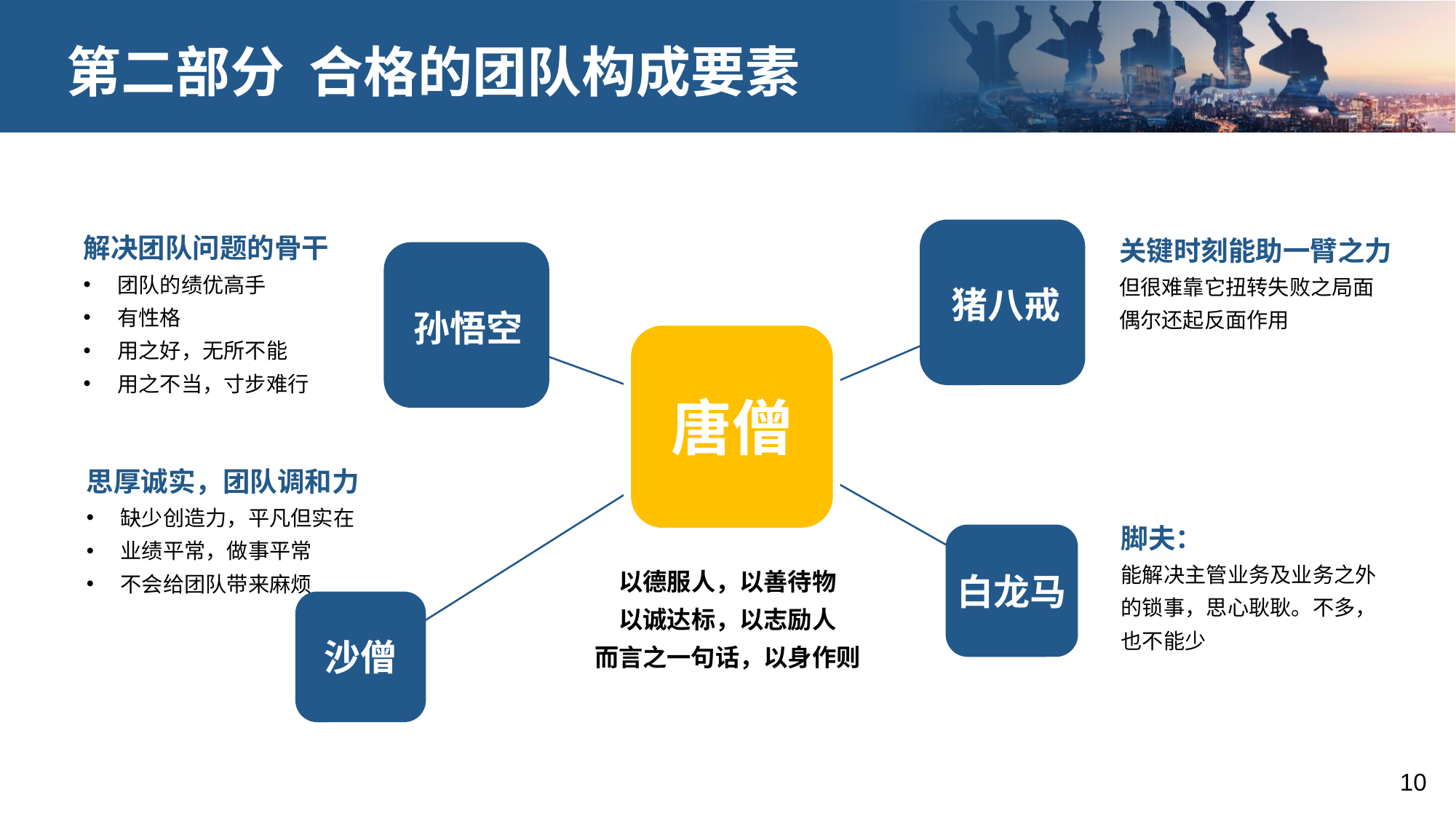

第二部分  合格的团队构成要素
解决团队问题的骨干
团队的绩优高手
有性格
用之好，无所不能
用之不当，寸步难行
关键时刻能助一臂之力
但很难靠它扭转失败之局面
偶尔还起反面作用

猪八戒

孙悟空

唐僧
思厚诚实，团队调和力
缺少创造力，平凡但实在
业绩平常，做事平常
不会给团队带来麻烦
脚夫：
能解决主管业务及业务之外的锁事，思心耿耿。不多，也不能少

白龙马
以德服人，以善待物
以诚达标，以志励人
而言之一句话，以身作则

沙僧